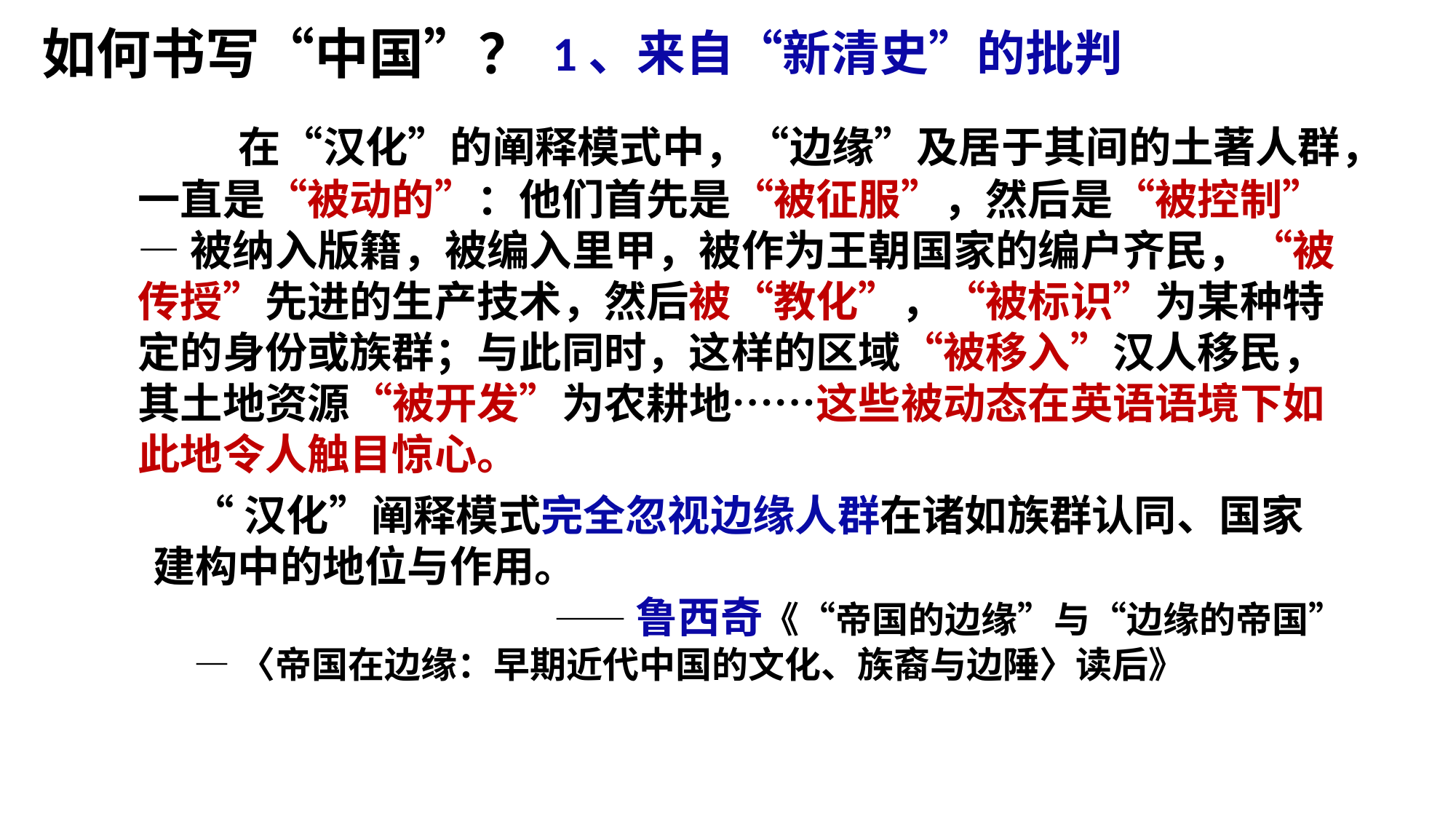

如何书写“中国”？
1、来自“新清史”的批判
        在“汉化”的阐释模式中，“边缘”及居于其间的土著人群，
一直是“被动的”：他们首先是“被征服”，然后是“被控制”
—被纳入版籍，被编入里甲，被作为王朝国家的编户齐民，“被
传授”先进的生产技术，然后被“教化”，“被标识”为某种特
定的身份或族群；与此同时，这样的区域“被移入”汉人移民，
其土地资源“被开发”为农耕地……这些被动态在英语语境下如
此地令人触目惊心。

    “汉化”阐释模式完全忽视边缘人群在诸如族群认同、国家
建构中的地位与作用。
                                                 ——鲁西奇《“帝国的边缘”与“边缘的帝国”
     —〈帝国在边缘：早期近代中国的文化、族裔与边陲〉读后》